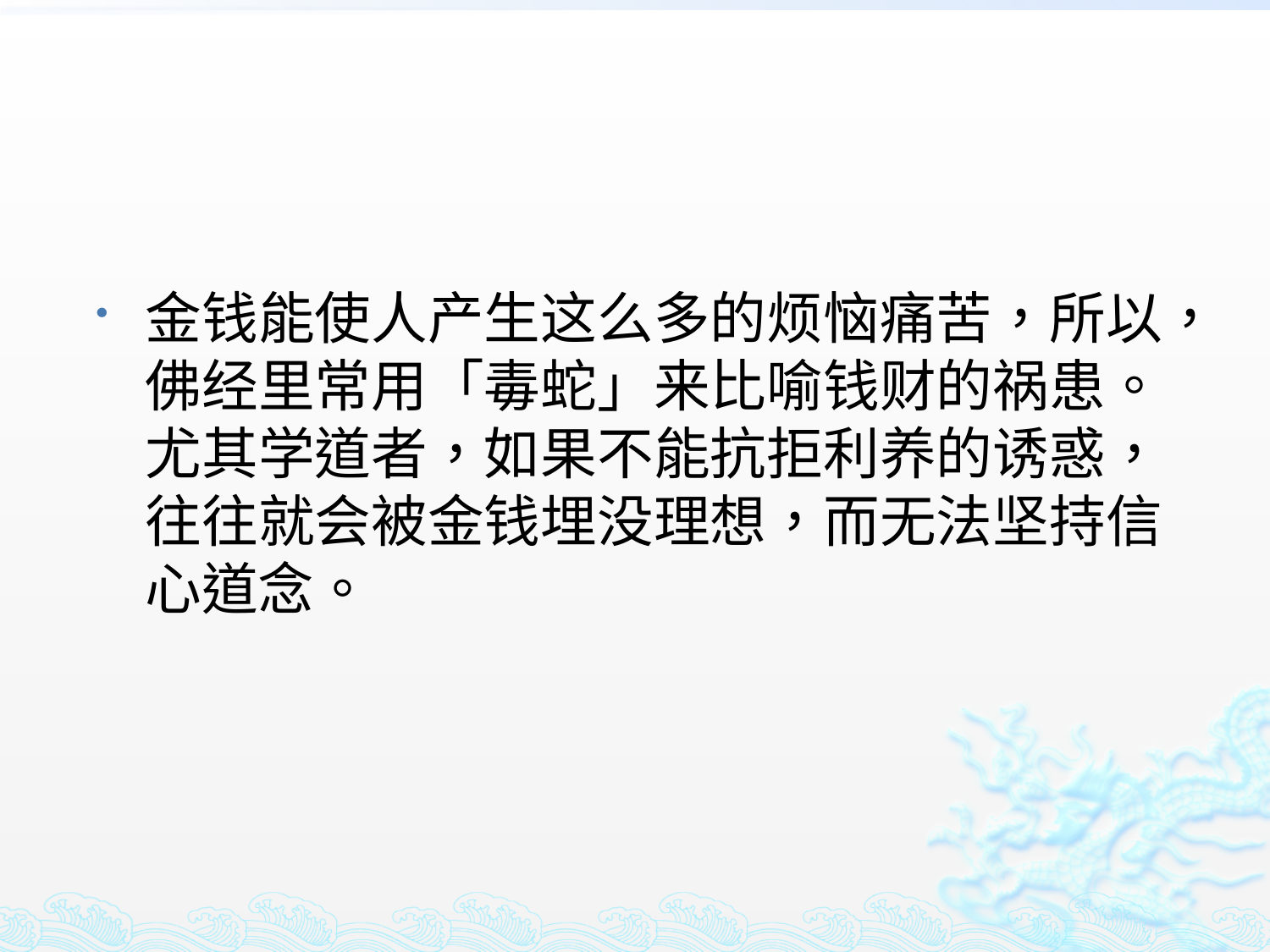

金钱能使人产生这么多的烦恼痛苦，所以，佛经里常用「毒蛇」来比喻钱财的祸患。尤其学道者，如果不能抗拒利养的诱惑，往往就会被金钱埋没理想，而无法坚持信心道念。